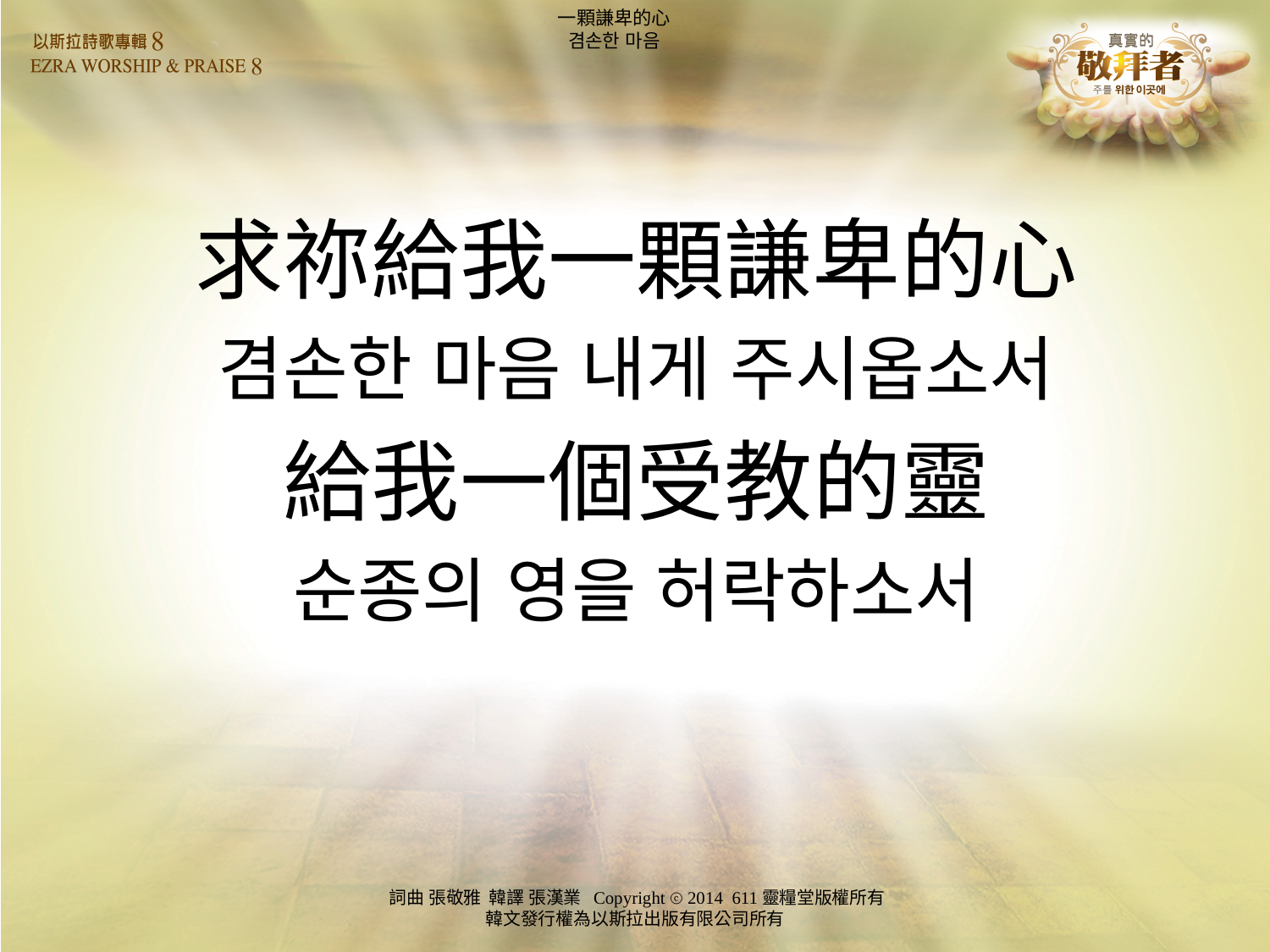

# 一顆謙卑的心 겸손한 마음
求祢給我一顆謙卑的心
겸손한 마음 내게 주시옵소서
給我一個受教的靈
순종의 영을 허락하소서

詞曲 張敬雅  韓譯 張漢業  Copyright ⓒ 2014  611靈糧堂版權所有
韓文發行權為以斯拉出版有限公司所有